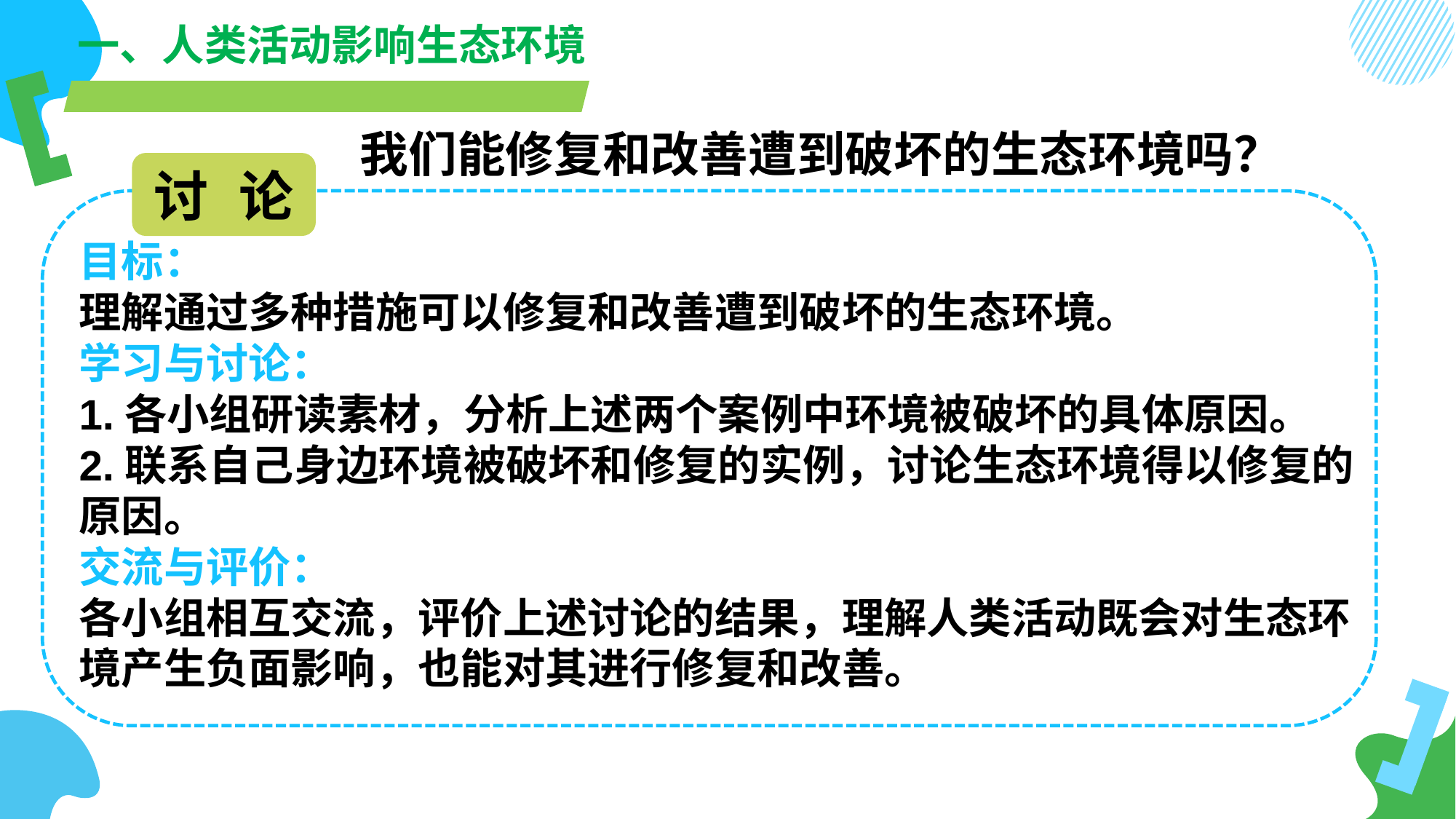

一、人类活动影响生态环境

我们能修复和改善遭到破坏的生态环境吗？
讨  论

目标：
理解通过多种措施可以修复和改善遭到破坏的生态环境。
学习与讨论：
1.各小组研读素材，分析上述两个案例中环境被破坏的具体原因。
2.联系自己身边环境被破坏和修复的实例，讨论生态环境得以修复的原因。
交流与评价：
各小组相互交流，评价上述讨论的结果，理解人类活动既会对生态环境产生负面影响，也能对其进行修复和改善。